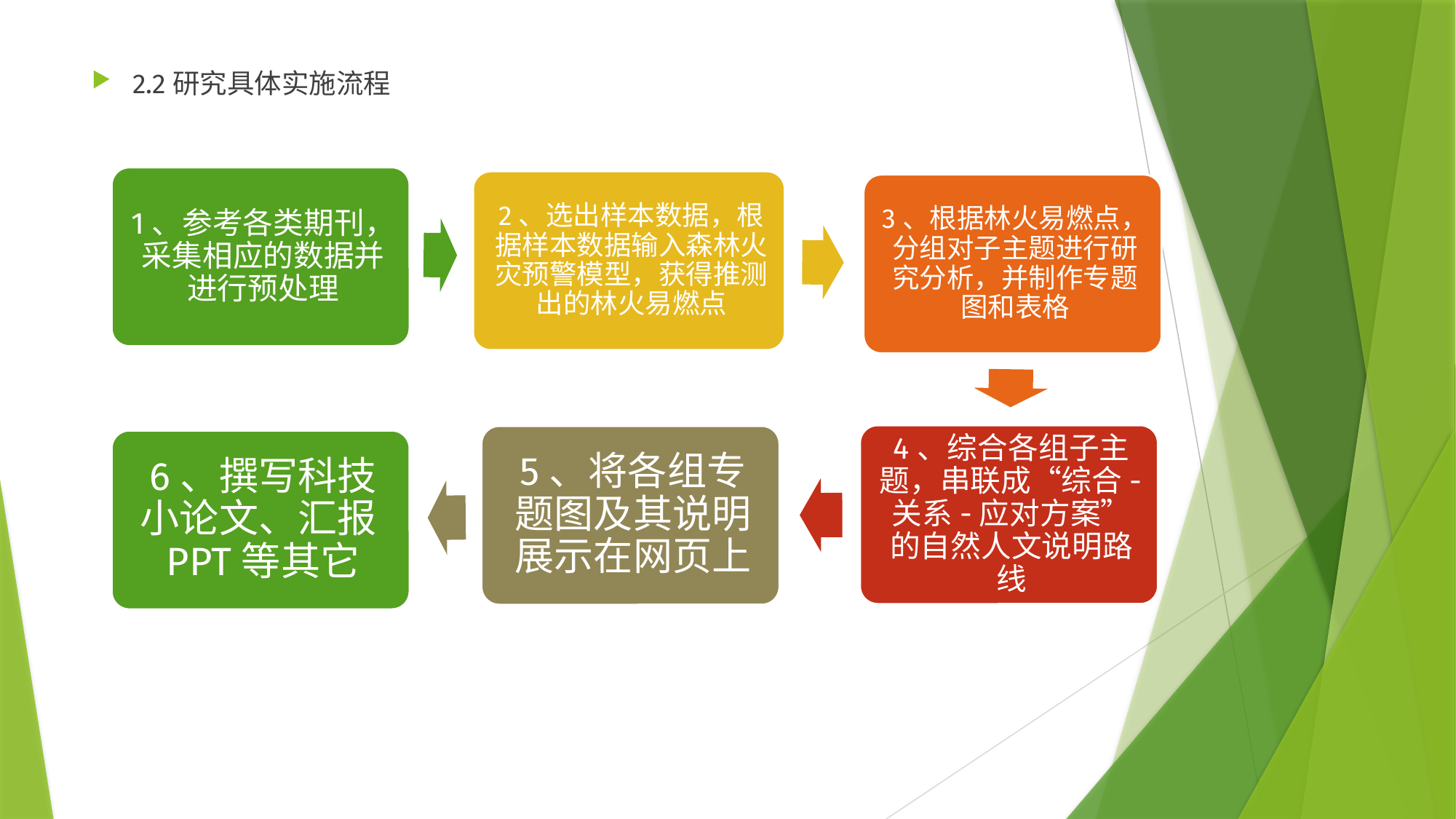

2.2研究具体实施流程

1、参考各类期刊，采集相应的数据并进行预处理

2、选出样本数据，根据样本数据输入森林火灾预警模型，获得推测出的林火易燃点

3、根据林火易燃点，分组对子主题进行研究分析，并制作专题图和表格

4、综合各组子主题，串联成“综合-关系-应对方案”的自然人文说明路线

5、将各组专题图及其说明展示在网页上

6、撰写科技小论文、汇报PPT等其它